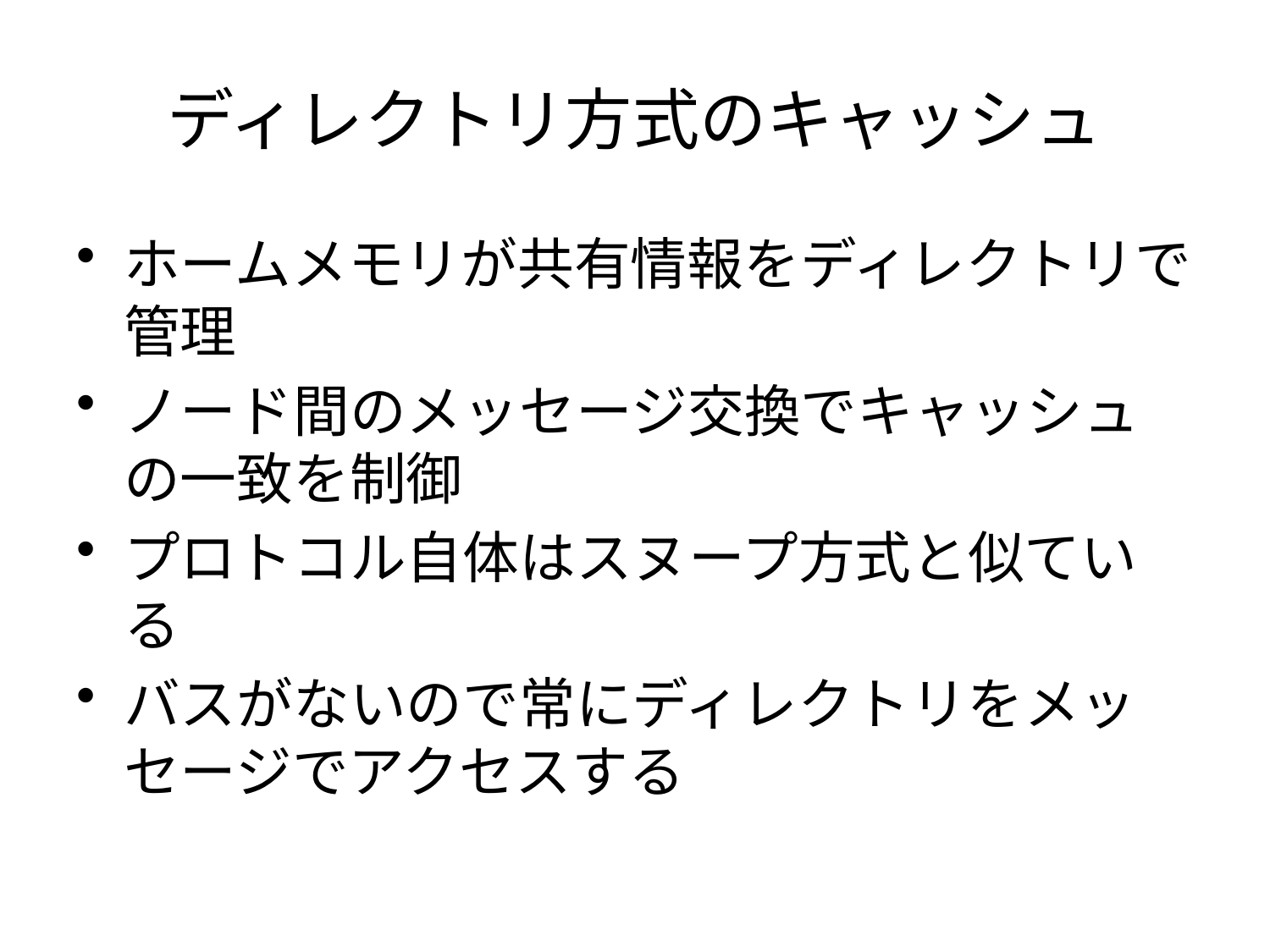

# ディレクトリ方式のキャッシュ
ホームメモリが共有情報をディレクトリで管理
ノード間のメッセージ交換でキャッシュの一致を制御
プロトコル自体はスヌープ方式と似ている
バスがないので常にディレクトリをメッセージでアクセスする